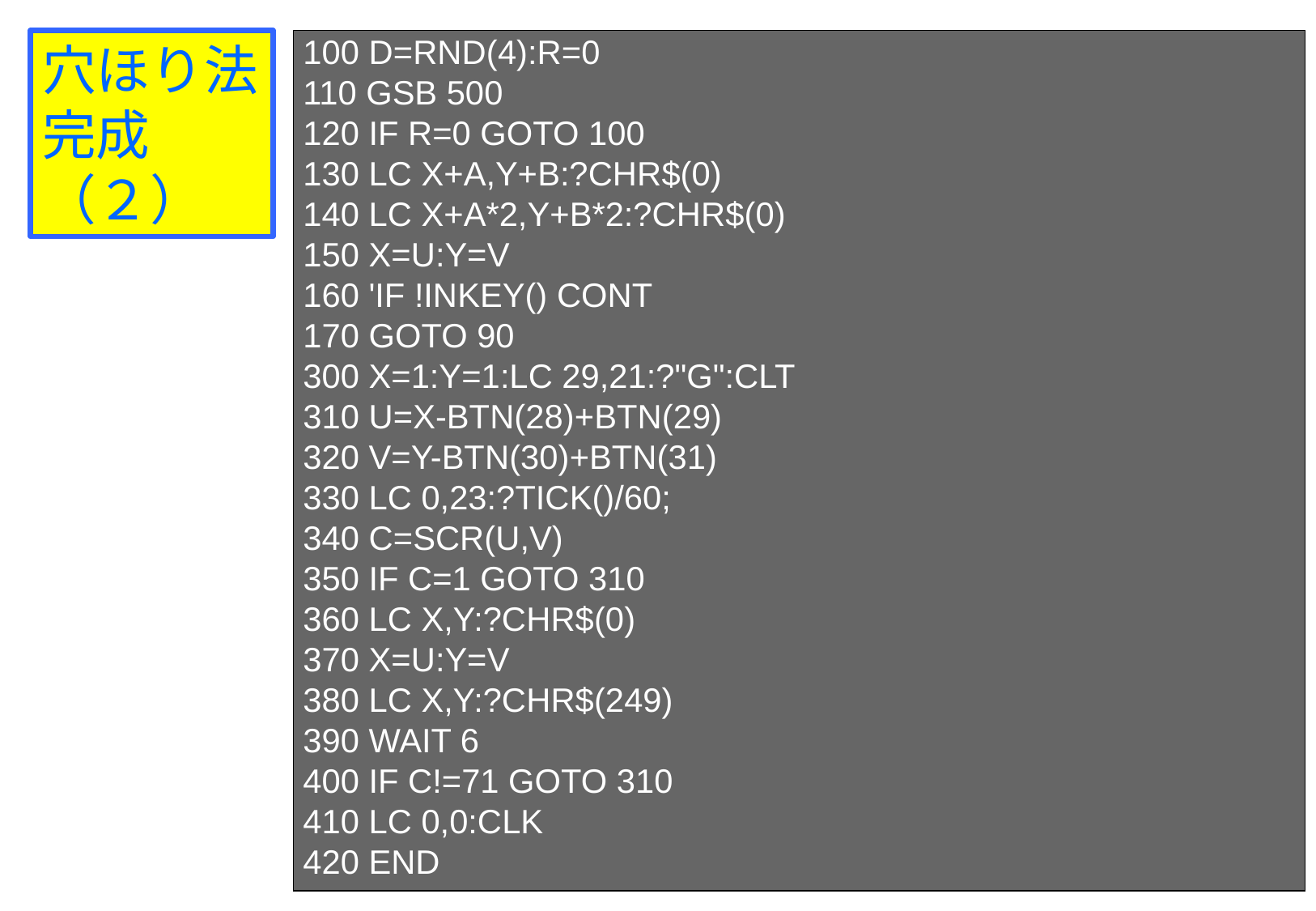

穴ほり法
完成（２）
100 D=RND(4):R=0
110 GSB 500
120 IF R=0 GOTO 100
130 LC X+A,Y+B:?CHR$(0)
140 LC X+A*2,Y+B*2:?CHR$(0)
150 X=U:Y=V
160 'IF !INKEY() CONT
170 GOTO 90
300 X=1:Y=1:LC 29,21:?"G":CLT
310 U=X-BTN(28)+BTN(29)
320 V=Y-BTN(30)+BTN(31)
330 LC 0,23:?TICK()/60;
340 C=SCR(U,V)
350 IF C=1 GOTO 310
360 LC X,Y:?CHR$(0)
370 X=U:Y=V
380 LC X,Y:?CHR$(249)
390 WAIT 6
400 IF C!=71 GOTO 310
410 LC 0,0:CLK
420 END